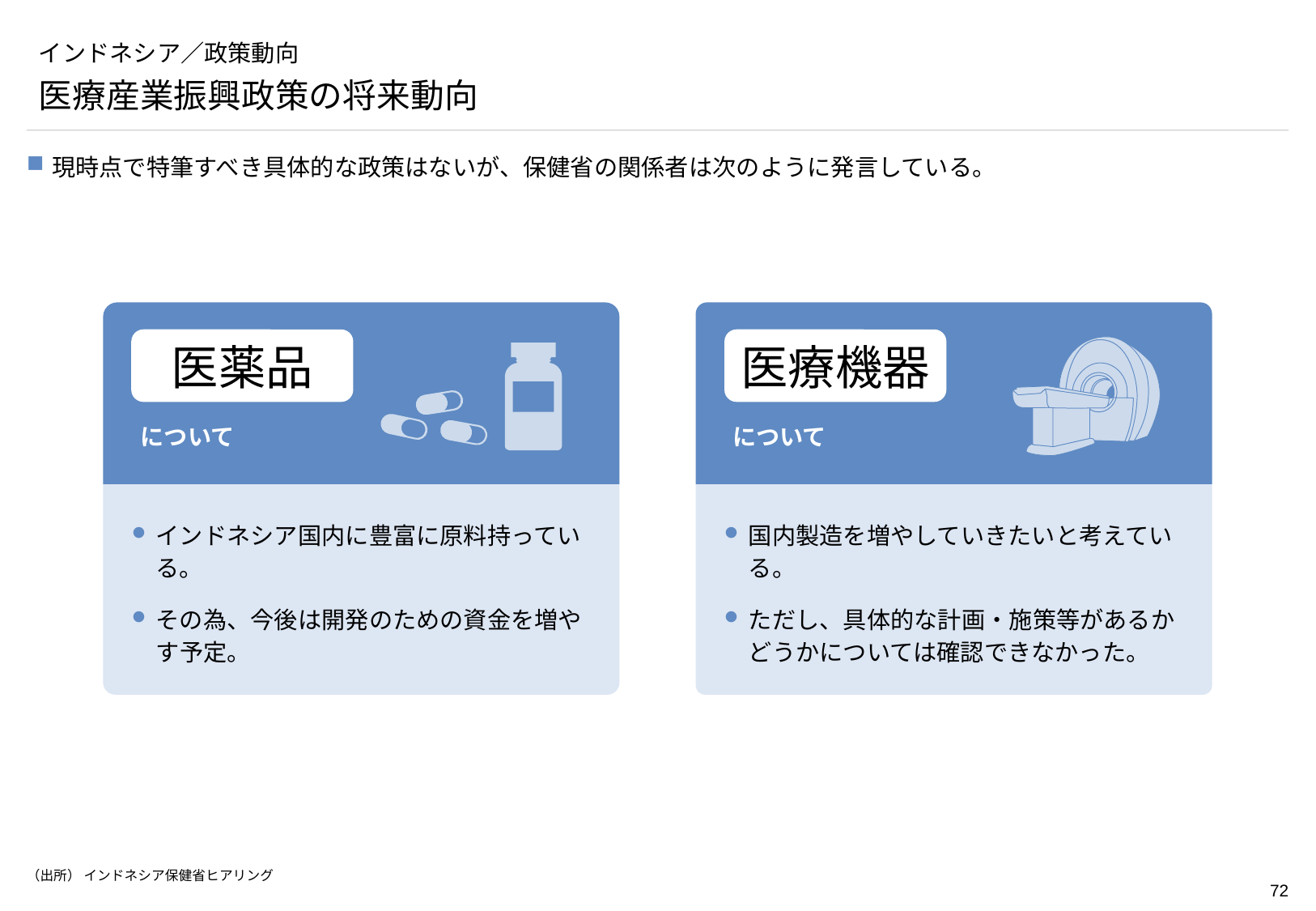

# インドネシア／政策動向
医療産業振興政策の将来動向
現時点で特筆すべき具体的な政策はないが、保健省の関係者は次のように発言している。
について
について
医薬品
医療機器

インドネシア国内に豊富に原料持っている。
その為、今後は開発のための資金を増やす予定。
国内製造を増やしていきたいと考えている。
ただし、具体的な計画・施策等があるかどうかについては確認できなかった。
（出所） インドネシア保健省ヒアリング